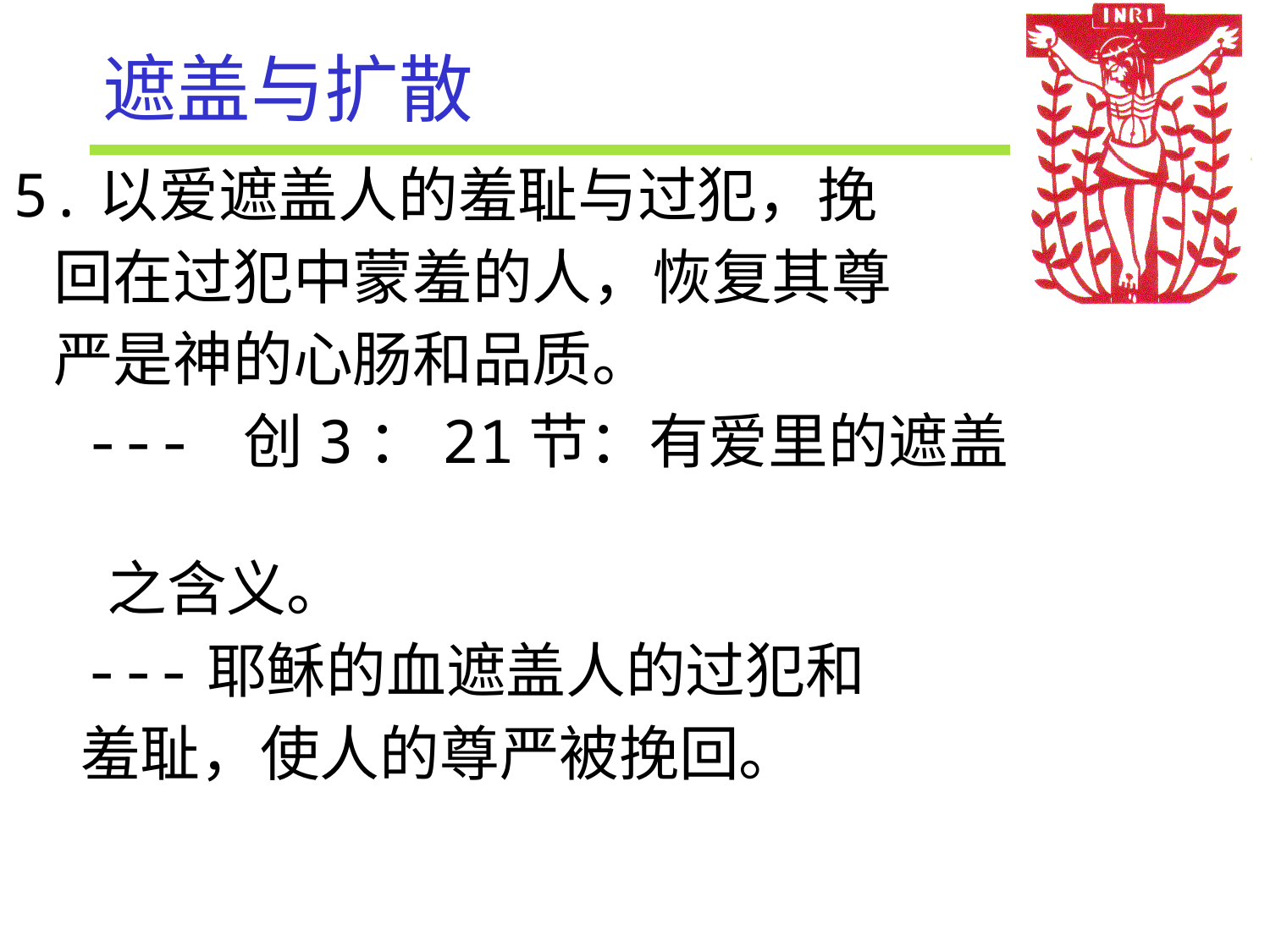

# 遮盖与扩散
5.以爱遮盖人的羞耻与过犯，挽
  回在过犯中蒙羞的人，恢复其尊
  严是神的心肠和品质。
  --- 创3：21节：有爱里的遮盖
      之含义。
  ---耶稣的血遮盖人的过犯和
    羞耻，使人的尊严被挽回。